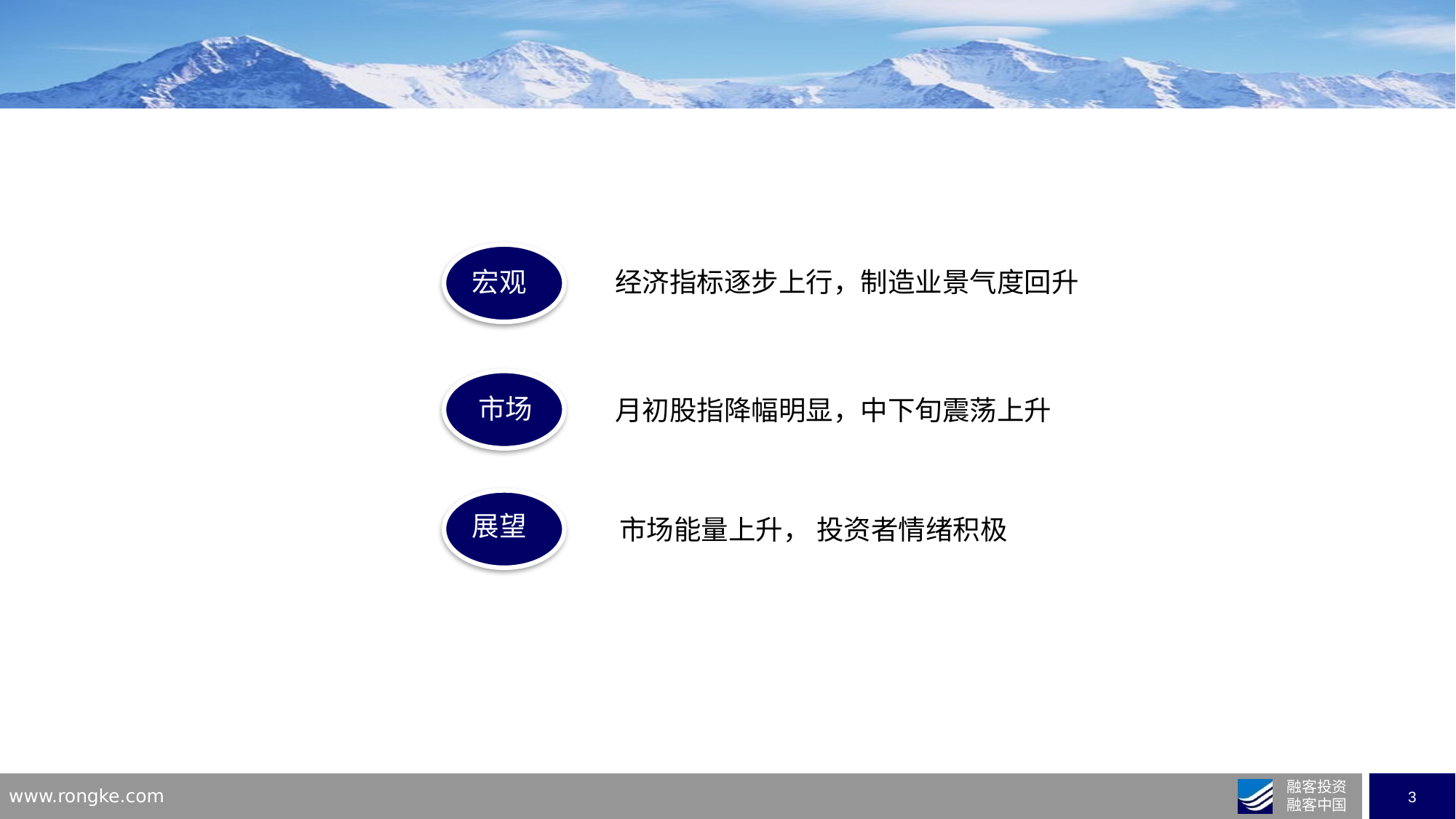

宏观
经济指标逐步上行，制造业景气度回升

月初股指降幅明显，中下旬震荡上升
市场

展望
市场能量上升， 投资者情绪积极